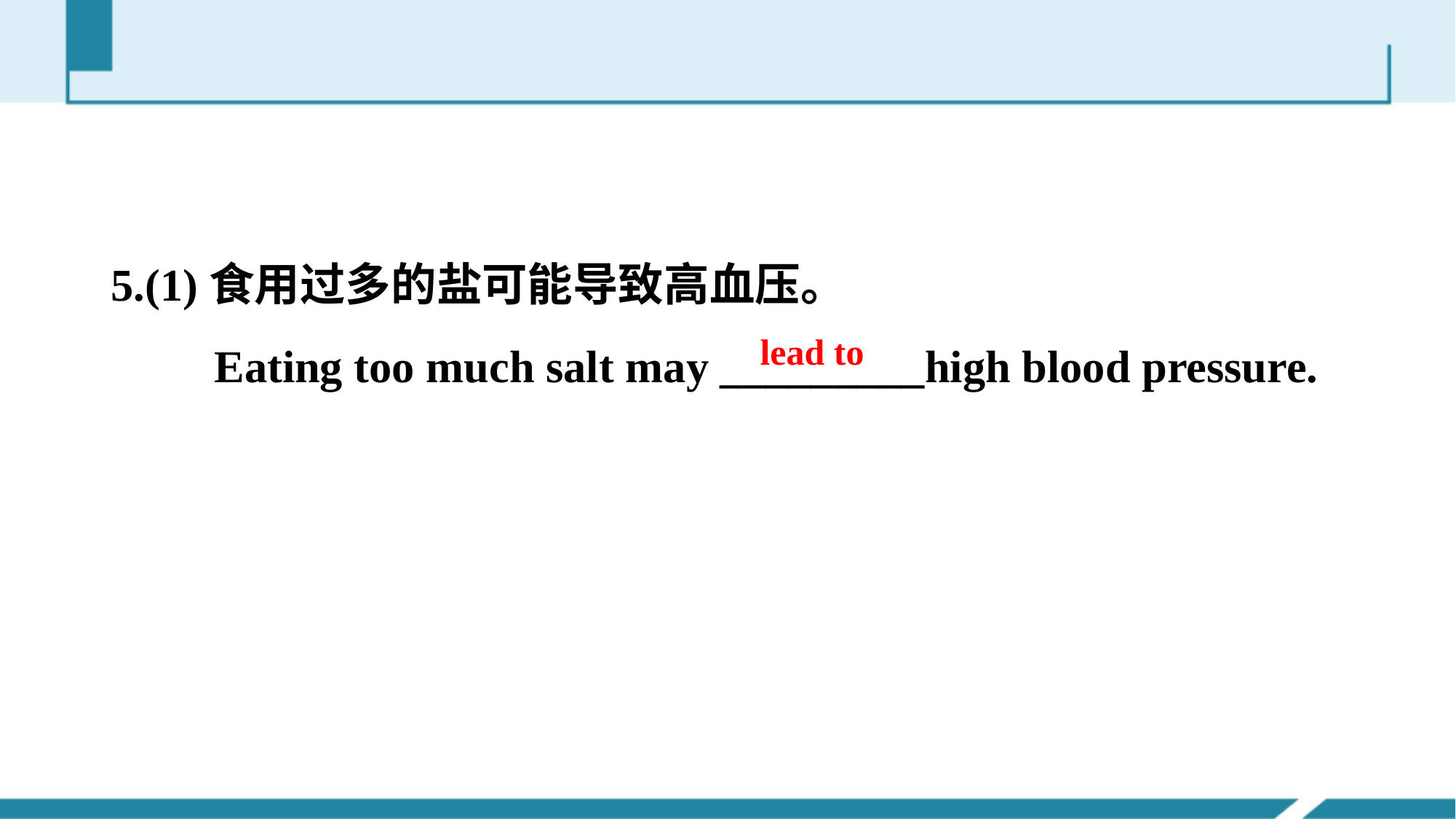

5.(1)食用过多的盐可能导致高血压。
         Eating too much salt may _________high blood pressure.
lead to